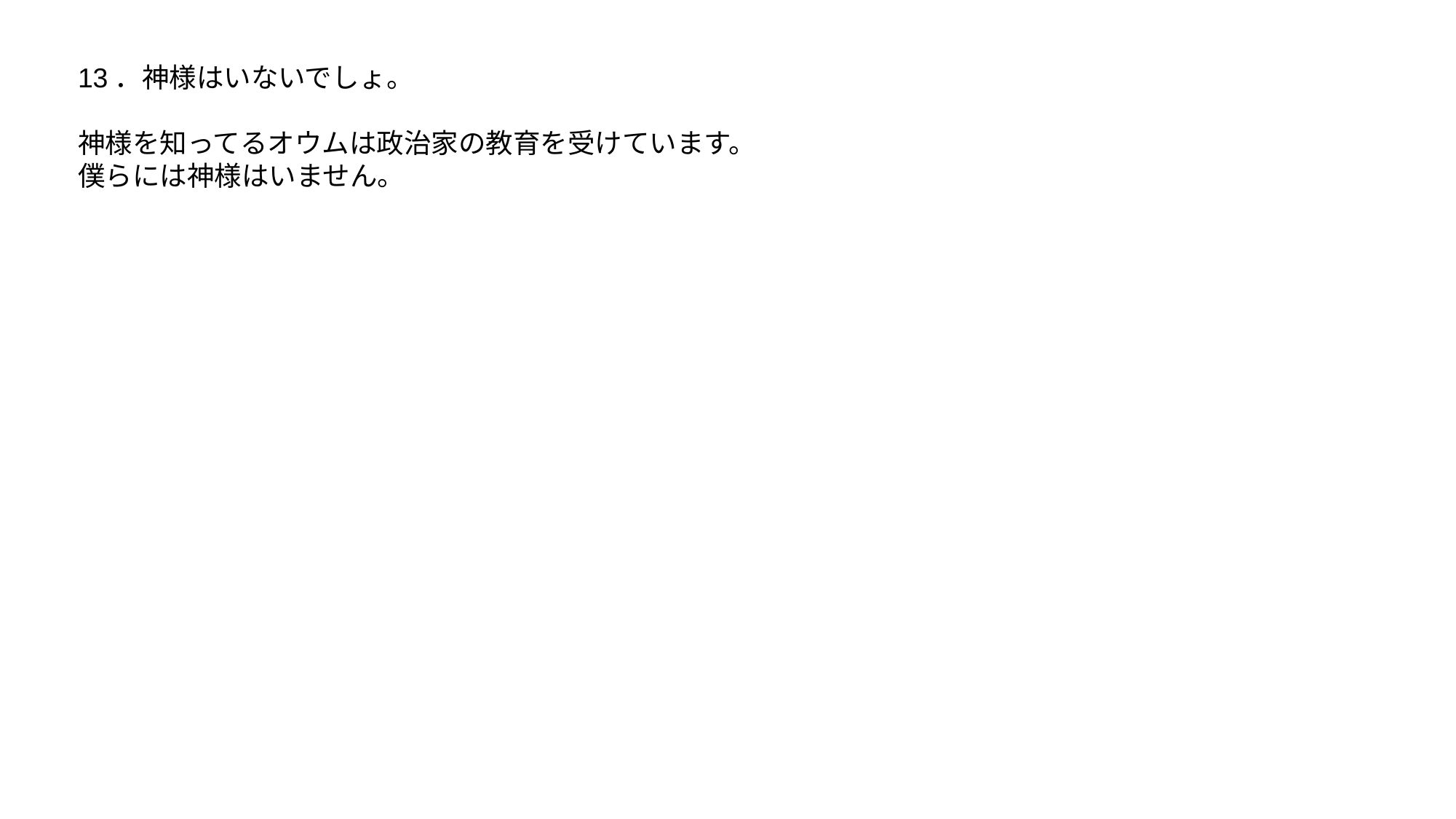

13．神様はいないでしょ。

神様を知ってるオウムは政治家の教育を受けています。
僕らには神様はいません。